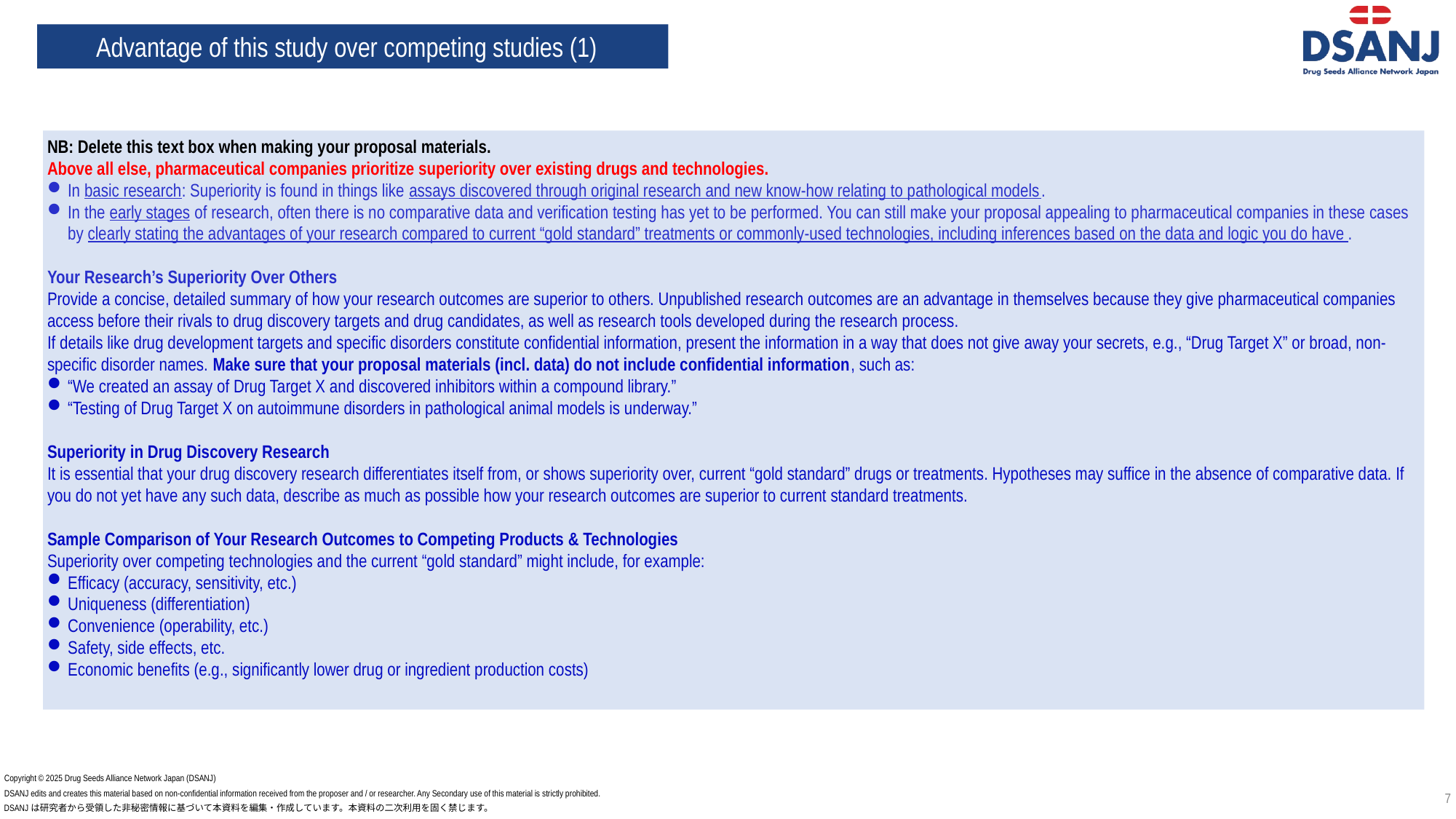

Advantage of this study over competing studies (1)
NB: Delete this text box when making your proposal materials.
Above all else, pharmaceutical companies prioritize superiority over existing drugs and technologies.
In basic research: Superiority is found in things like assays discovered through original research and new know-how relating to pathological models.
In the early stages of research, often there is no comparative data and verification testing has yet to be performed. You can still make your proposal appealing to pharmaceutical companies in these cases by clearly stating the advantages of your research compared to current “gold standard” treatments or commonly-used technologies, including inferences based on the data and logic you do have.

Your Research’s Superiority Over Others
Provide a concise, detailed summary of how your research outcomes are superior to others. Unpublished research outcomes are an advantage in themselves because they give pharmaceutical companies access before their rivals to drug discovery targets and drug candidates, as well as research tools developed during the research process.
If details like drug development targets and specific disorders constitute confidential information, present the information in a way that does not give away your secrets, e.g., “Drug Target X” or broad, non-specific disorder names. Make sure that your proposal materials (incl. data) do not include confidential information, such as:
“We created an assay of Drug Target X and discovered inhibitors within a compound library.”
“Testing of Drug Target X on autoimmune disorders in pathological animal models is underway.”

Superiority in Drug Discovery Research
It is essential that your drug discovery research differentiates itself from, or shows superiority over, current “gold standard” drugs or treatments. Hypotheses may suffice in the absence of comparative data. If you do not yet have any such data, describe as much as possible how your research outcomes are superior to current standard treatments.

Sample Comparison of Your Research Outcomes to Competing Products & Technologies
Superiority over competing technologies and the current “gold standard” might include, for example:
Efficacy (accuracy, sensitivity, etc.)
Uniqueness (differentiation)
Convenience (operability, etc.)
Safety, side effects, etc.
Economic benefits (e.g., significantly lower drug or ingredient production costs)
Copyright © 2025 Drug Seeds Alliance Network Japan (DSANJ)
DSANJ edits and creates this material based on non-confidential information received from the proposer and / or researcher. Any Secondary use of this material is strictly prohibited.
DSANJは研究者から受領した非秘密情報に基づいて本資料を編集・作成しています。本資料の二次利用を固く禁じます。
7